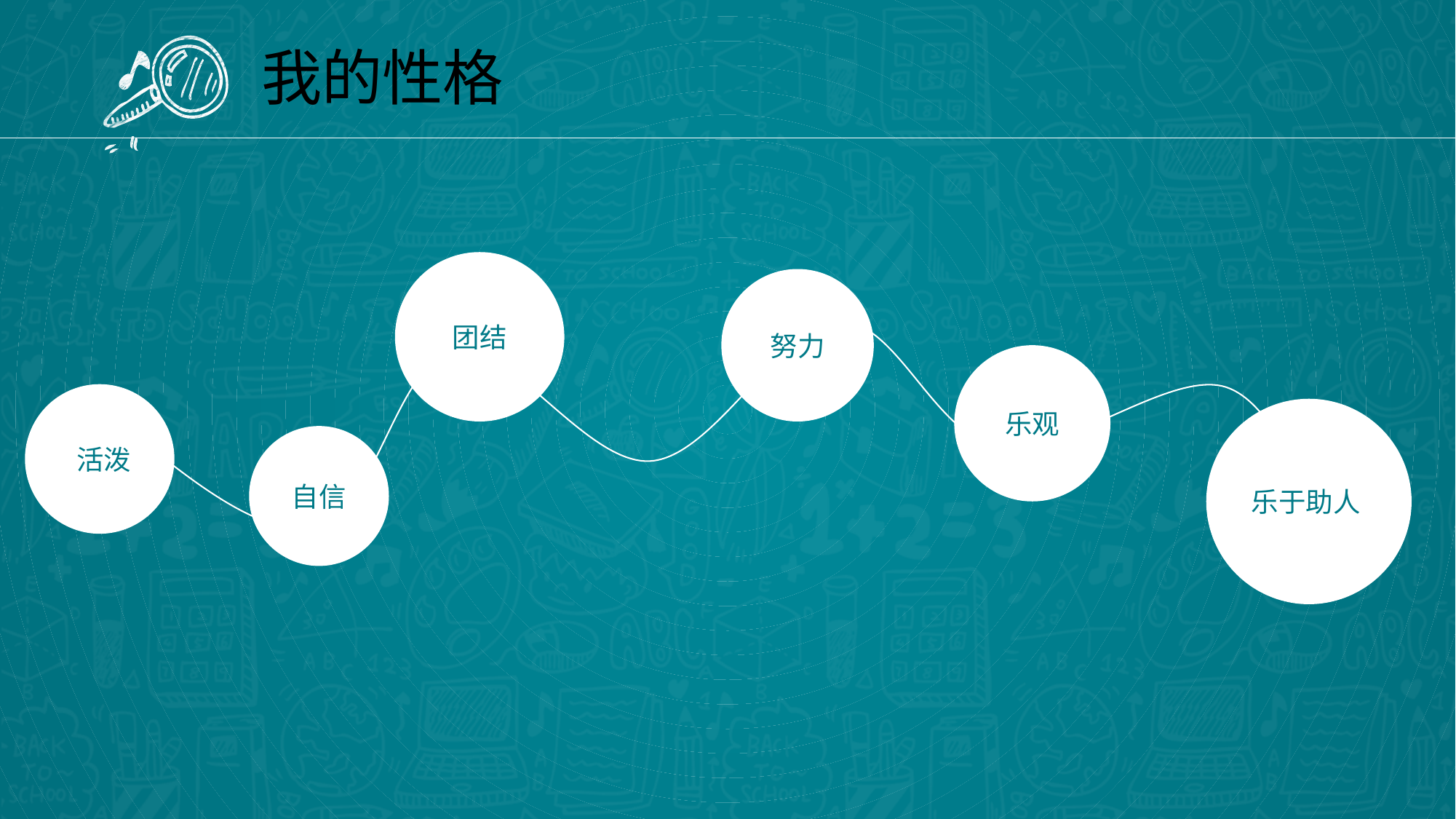

我的性格

团结
努力

乐观
  活泼
乐于助人
自信